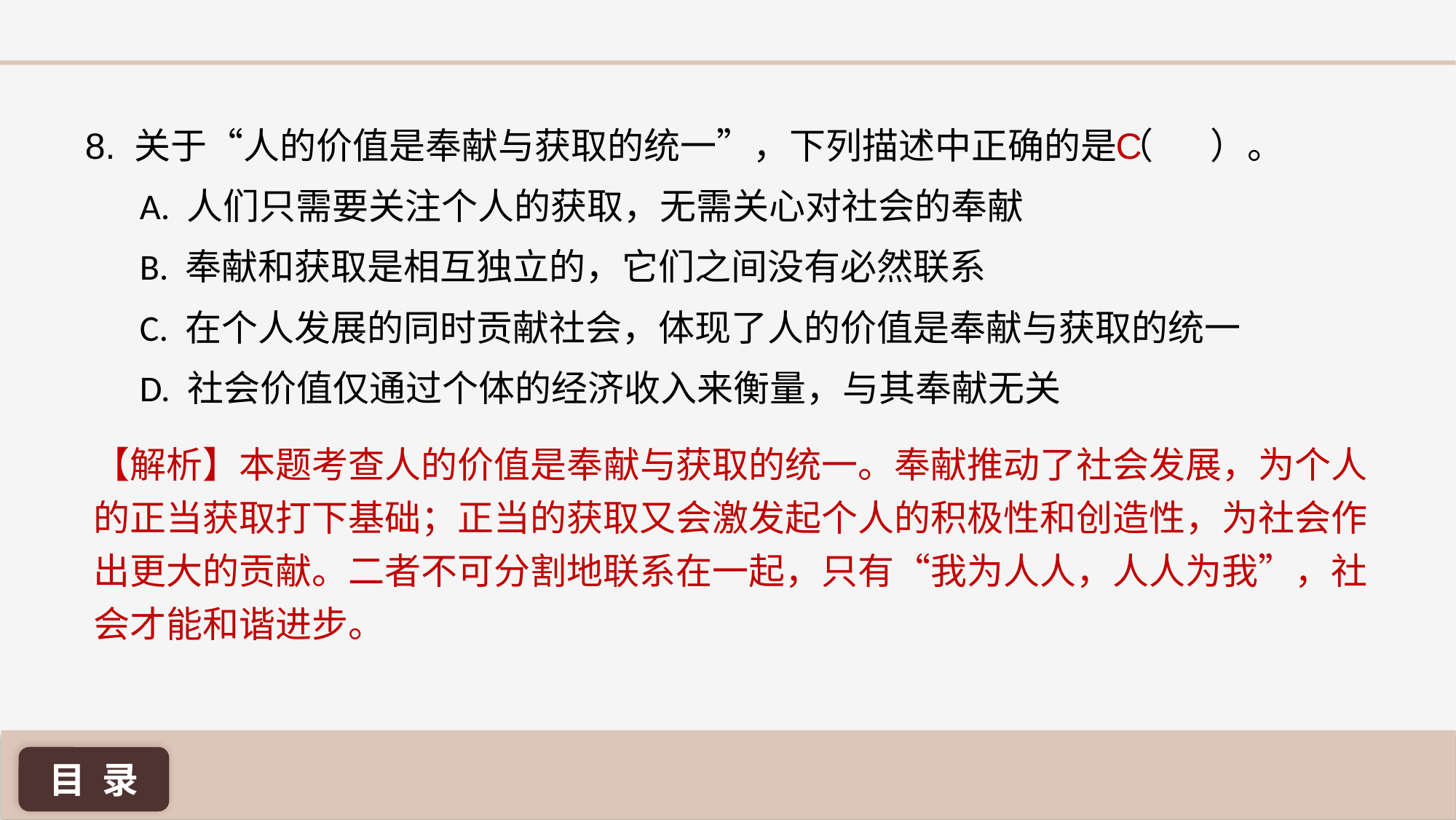

8. 关于“人的价值是奉献与获取的统一”，下列描述中正确的是（       ）。
A. 人们只需要关注个人的获取，无需关心对社会的奉献
B. 奉献和获取是相互独立的，它们之间没有必然联系
C. 在个人发展的同时贡献社会，体现了人的价值是奉献与获取的统一
D. 社会价值仅通过个体的经济收入来衡量，与其奉献无关
C
【解析】本题考查人的价值是奉献与获取的统一。奉献推动了社会发展，为个人的正当获取打下基础；正当的获取又会激发起个人的积极性和创造性，为社会作出更大的贡献。二者不可分割地联系在一起，只有“我为人人，人人为我”，社会才能和谐进步。